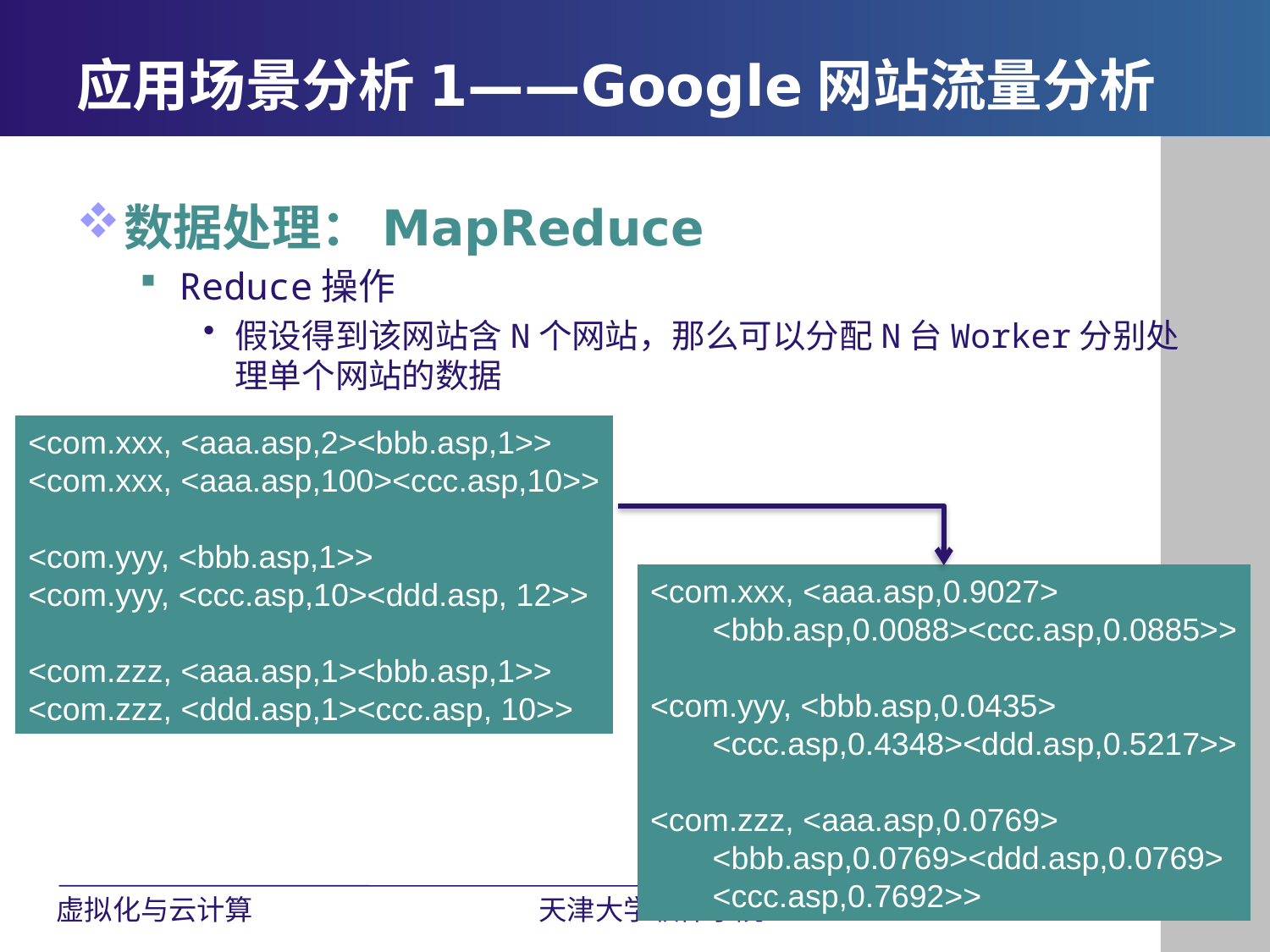

数据处理：MapReduce
Reduce操作
假设得到该网站含N个网站，那么可以分配N台Worker分别处理单个网站的数据
应用场景分析1——Google网站流量分析
<com.xxx, <aaa.asp,2><bbb.asp,1>>
<com.xxx, <aaa.asp,100><ccc.asp,10>>

<com.yyy, <bbb.asp,1>>
<com.yyy, <ccc.asp,10><ddd.asp, 12>>

<com.zzz, <aaa.asp,1><bbb.asp,1>>
<com.zzz, <ddd.asp,1><ccc.asp, 10>>
<com.xxx, <aaa.asp,0.9027>
       <bbb.asp,0.0088><ccc.asp,0.0885>>

<com.yyy, <bbb.asp,0.0435>
       <ccc.asp,0.4348><ddd.asp,0.5217>>

<com.zzz, <aaa.asp,0.0769>
       <bbb.asp,0.0769><ddd.asp,0.0769>
       <ccc.asp,0.7692>>